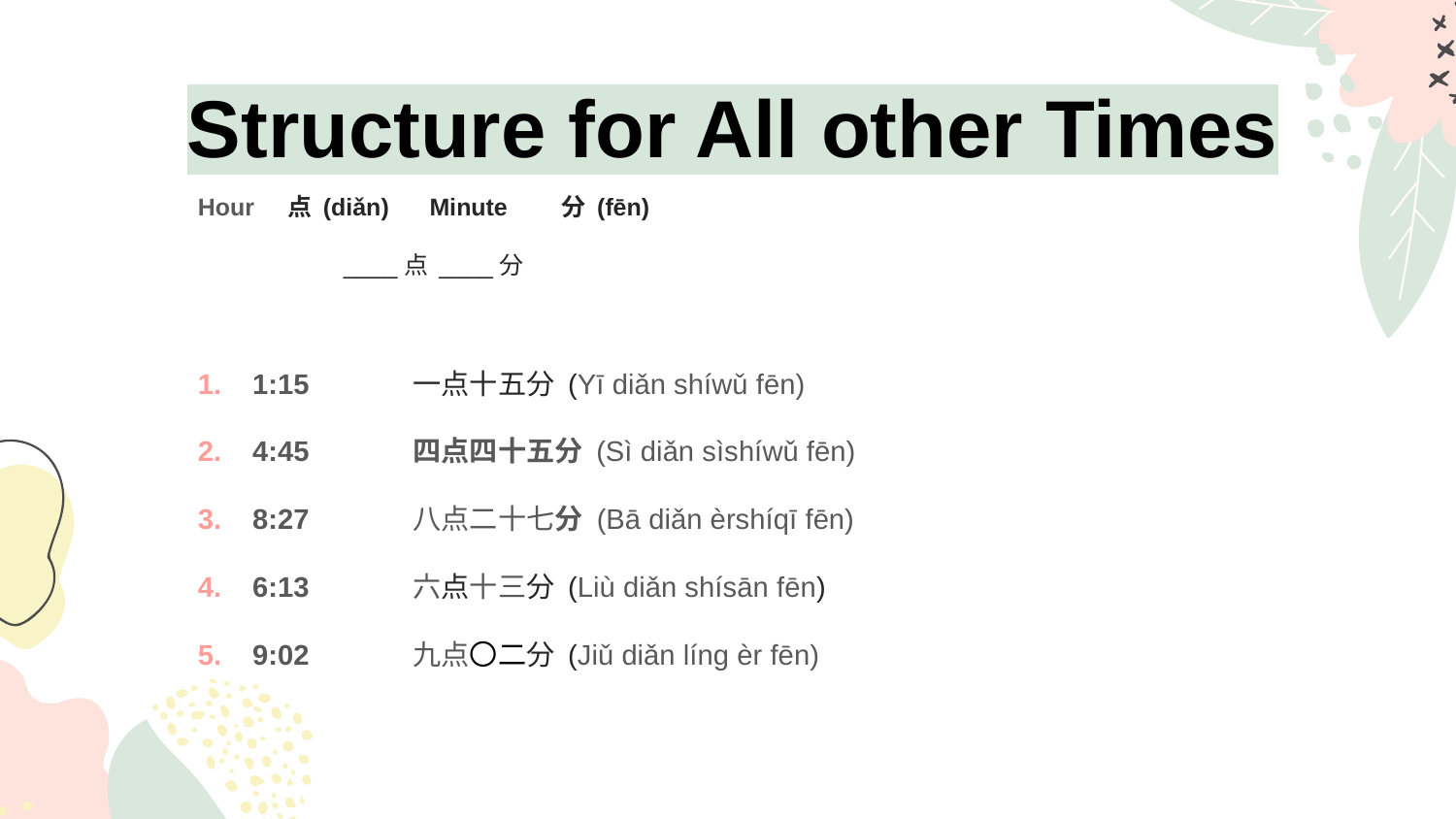

# Structure for All other Times
Hour    点 (diǎn)      Minute       分 (fēn)

	____点 ____分

1:15 	 一点十五分 (Yī diǎn shíwǔ fēn)
4:45 	 四点四十五分 (Sì diǎn sìshíwǔ fēn)
8:27	 八点二十七分 (Bā diǎn èrshíqī fēn)
6:13	 六点十三分 (Liù diǎn shísān fēn)
9:02	 九点〇二分 (Jiǔ diǎn líng èr fēn)